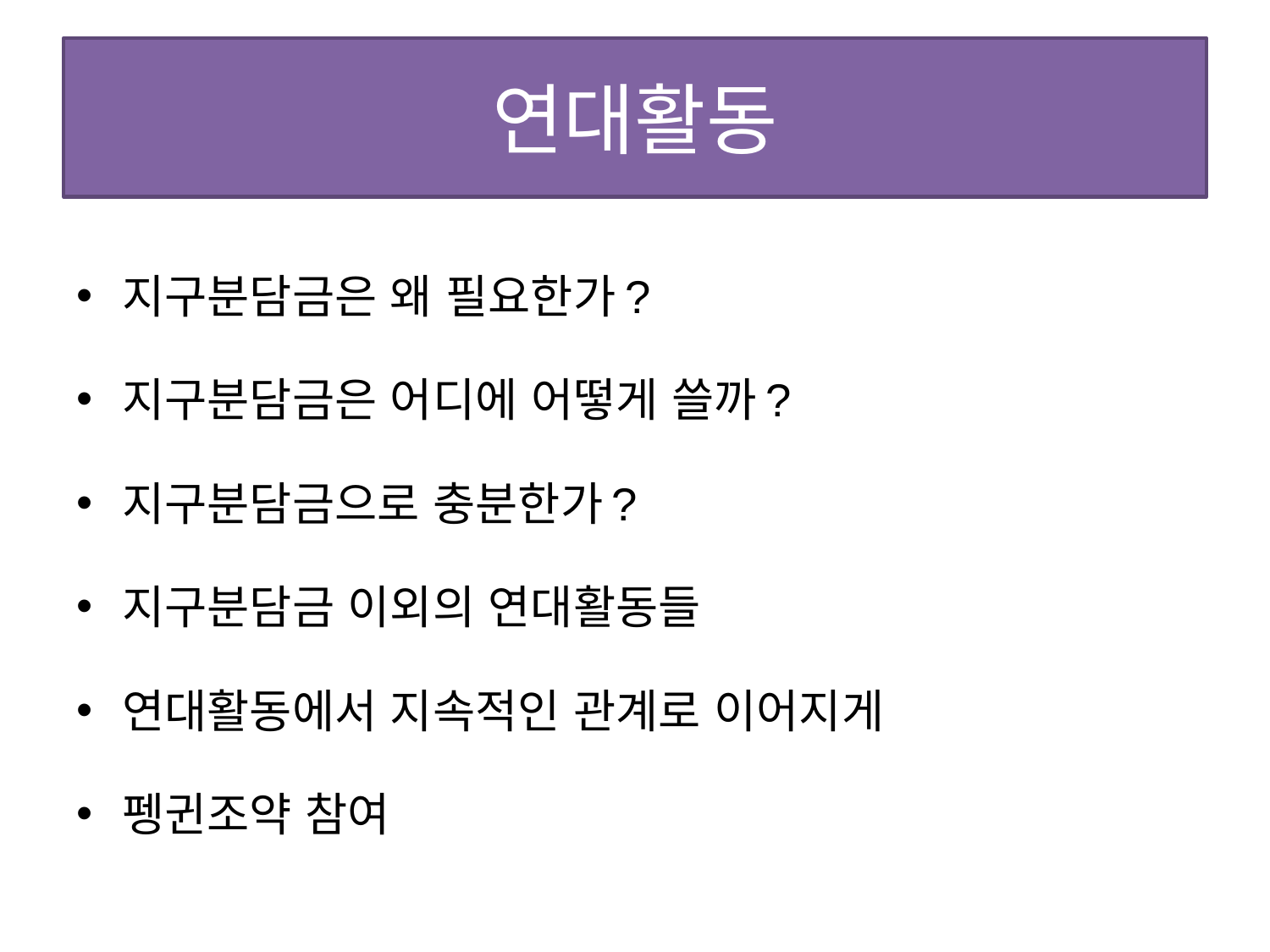

# 연대활동
지구분담금은 왜 필요한가?
지구분담금은 어디에 어떻게 쓸까?
지구분담금으로 충분한가?
지구분담금 이외의 연대활동들
연대활동에서 지속적인 관계로 이어지게
펭귄조약 참여